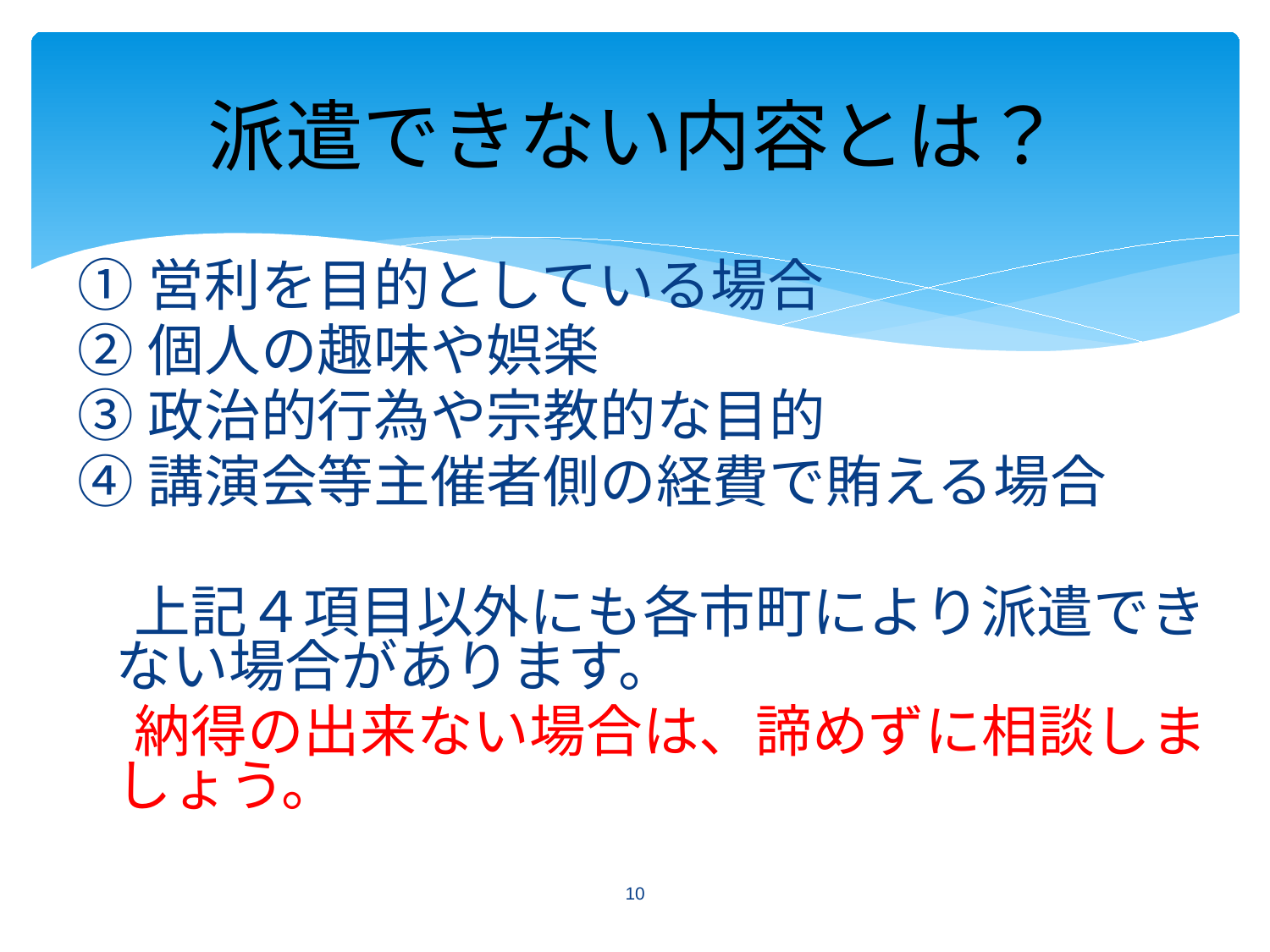

派遣できない内容とは？
①営利を目的としている場合
②個人の趣味や娯楽
③政治的行為や宗教的な目的
④講演会等主催者側の経費で賄える場合

　上記４項目以外にも各市町により派遣できない場合があります。
　納得の出来ない場合は、諦めずに相談しましょう。
10